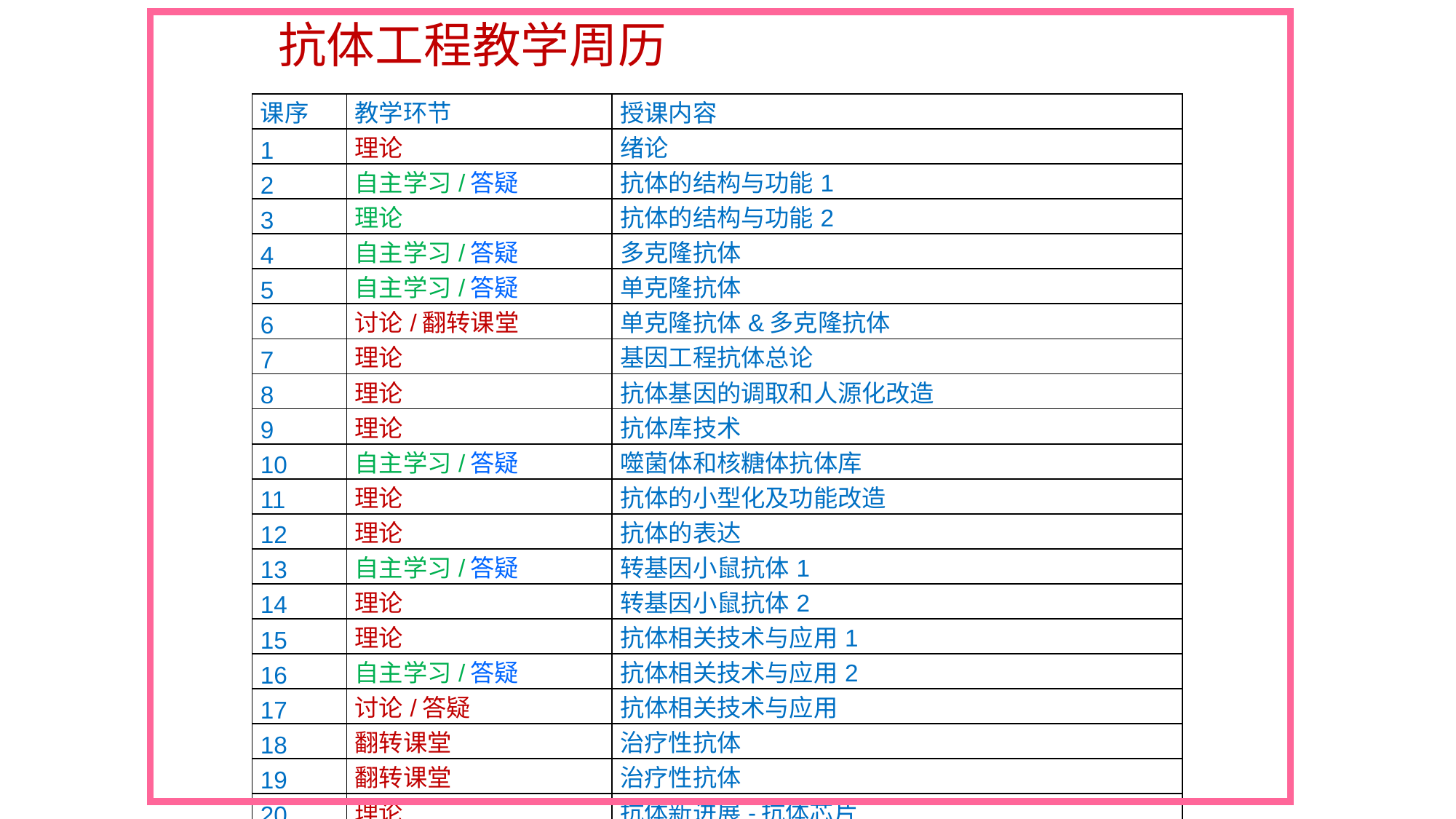

# 抗体工程教学周历

| 课序 | 教学环节 | 授课内容 |
| --- | --- | --- |
| 1 | 理论 | 绪论 |
| 2 | 自主学习/答疑 | 抗体的结构与功能1 |
| 3 | 理论 | 抗体的结构与功能2 |
| 4 | 自主学习/答疑 | 多克隆抗体 |
| 5 | 自主学习/答疑 | 单克隆抗体 |
| 6 | 讨论/翻转课堂 | 单克隆抗体&多克隆抗体 |
| 7 | 理论 | 基因工程抗体总论 |
| 8 | 理论 | 抗体基因的调取和人源化改造 |
| 9 | 理论 | 抗体库技术 |
| 10 | 自主学习/答疑 | 噬菌体和核糖体抗体库 |
| 11 | 理论 | 抗体的小型化及功能改造 |
| 12 | 理论 | 抗体的表达 |
| 13 | 自主学习/答疑 | 转基因小鼠抗体1 |
| 14 | 理论 | 转基因小鼠抗体2 |
| 15 | 理论 | 抗体相关技术与应用1 |
| 16 | 自主学习/答疑 | 抗体相关技术与应用2 |
| 17 | 讨论/答疑 | 抗体相关技术与应用 |
| 18 | 翻转课堂 | 治疗性抗体 |
| 19 | 翻转课堂 | 治疗性抗体 |
| 20 | 理论 | 抗体新进展-抗体芯片 |
| 21 | 理论 | 抗体新进展-抗体组学 |
| 22 | 考试 |  |